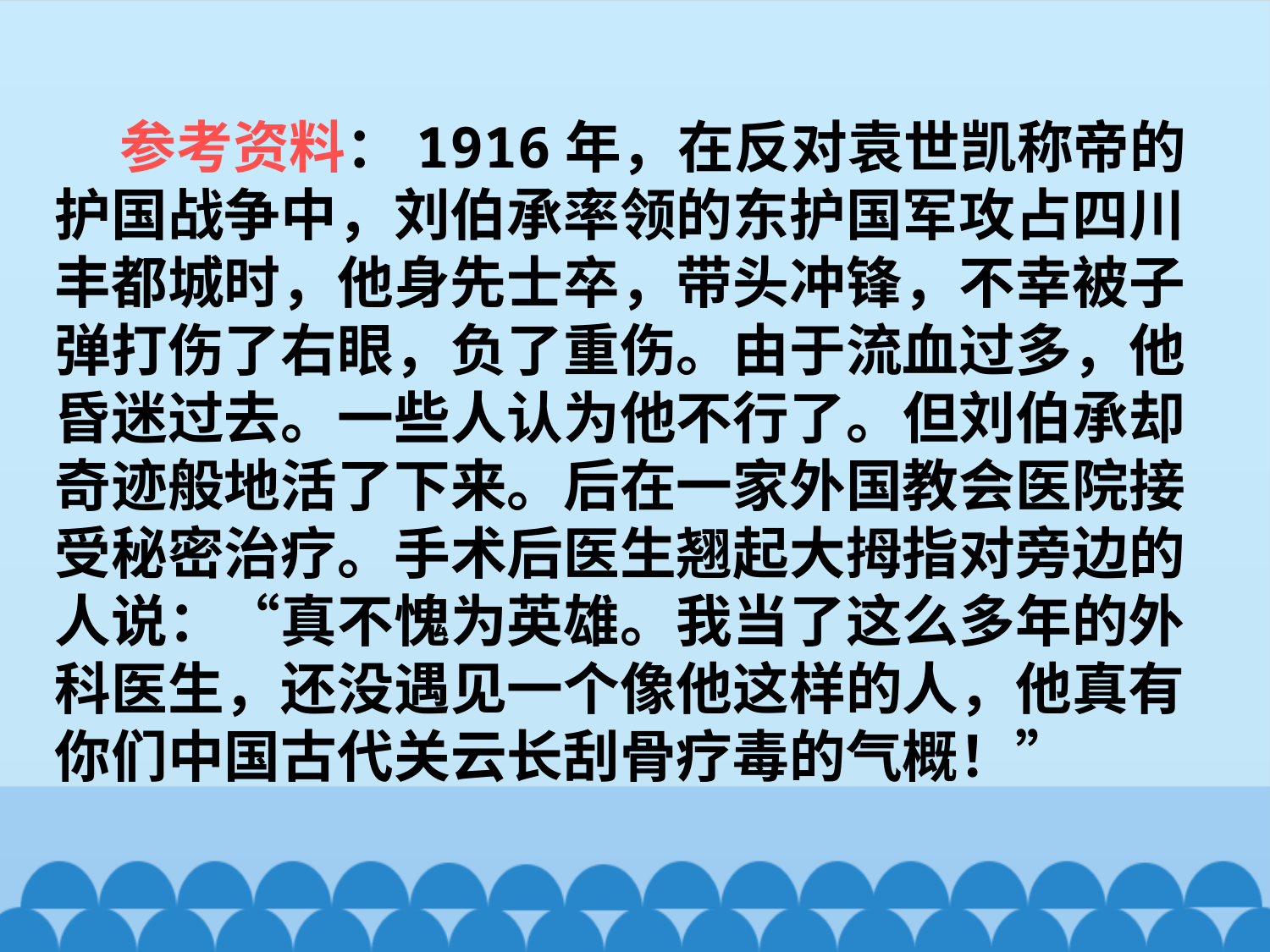

参考资料：1916年，在反对袁世凯称帝的护国战争中，刘伯承率领的东护国军攻占四川丰都城时，他身先士卒，带头冲锋，不幸被子弹打伤了右眼，负了重伤。由于流血过多，他昏迷过去。一些人认为他不行了。但刘伯承却奇迹般地活了下来。后在一家外国教会医院接受秘密治疗。手术后医生翘起大拇指对旁边的人说：“真不愧为英雄。我当了这么多年的外科医生，还没遇见一个像他这样的人，他真有你们中国古代关云长刮骨疗毒的气概！”